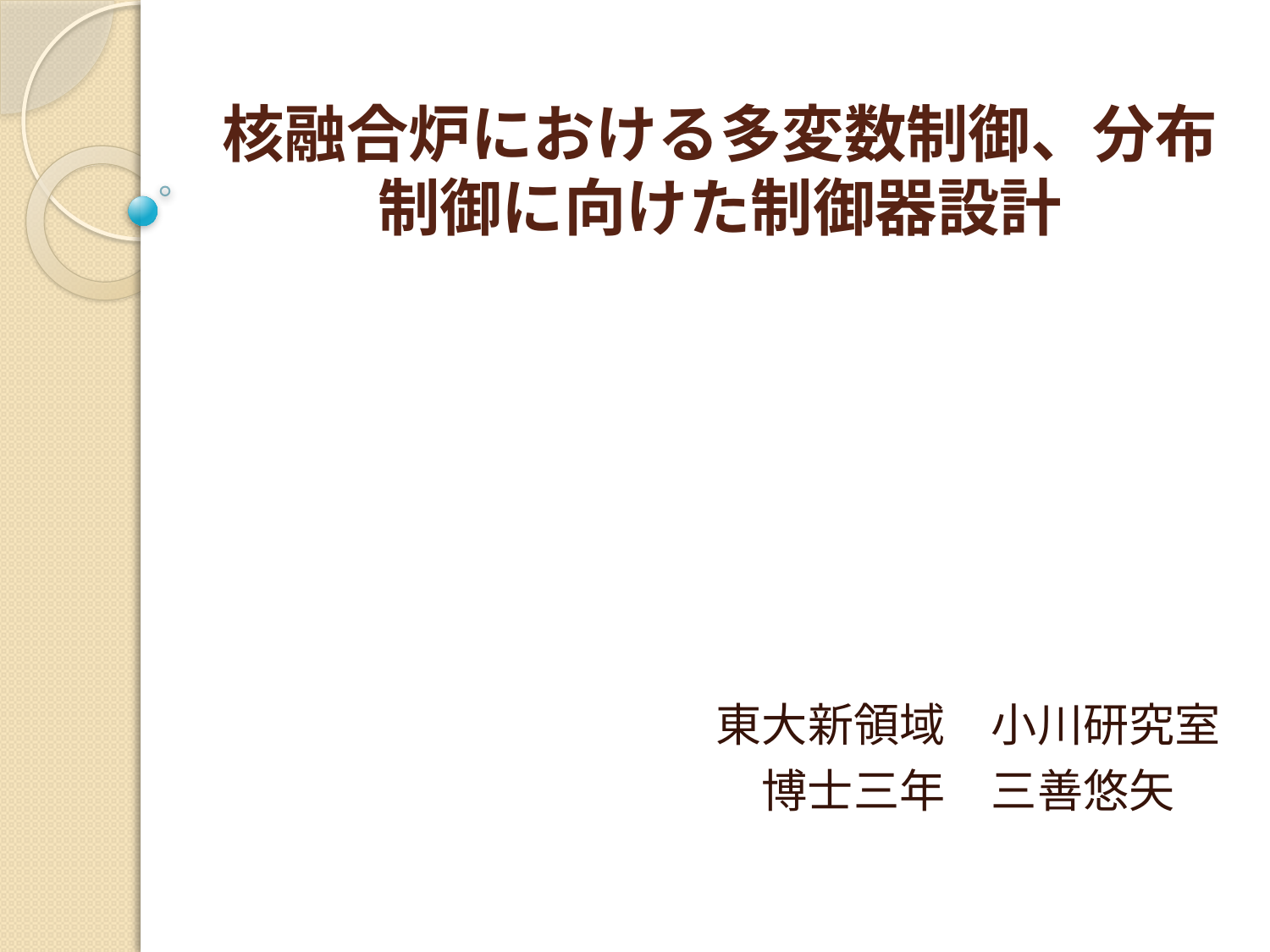

# 核融合炉における多変数制御、分布制御に向けた制御器設計
東大新領域　小川研究室
博士三年　三善悠矢